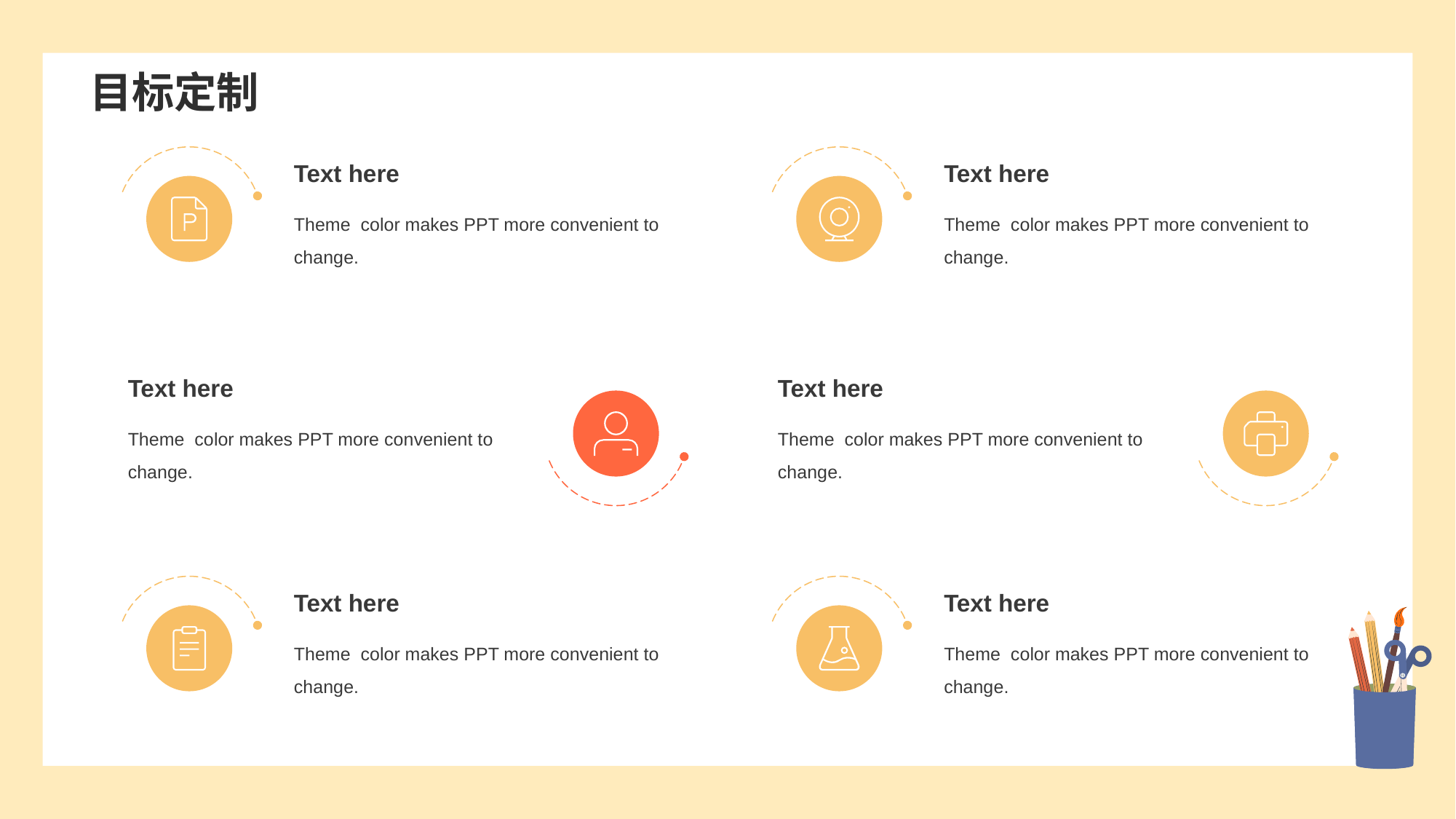

# 目标定制

Text here
Text here

Theme  color makes PPT more convenient to change.
Theme  color makes PPT more convenient to change.

Text here
Text here

Theme  color makes PPT more convenient to change.
Theme  color makes PPT more convenient to change.

Text here
Text here

Theme  color makes PPT more convenient to change.
Theme  color makes PPT more convenient to change.